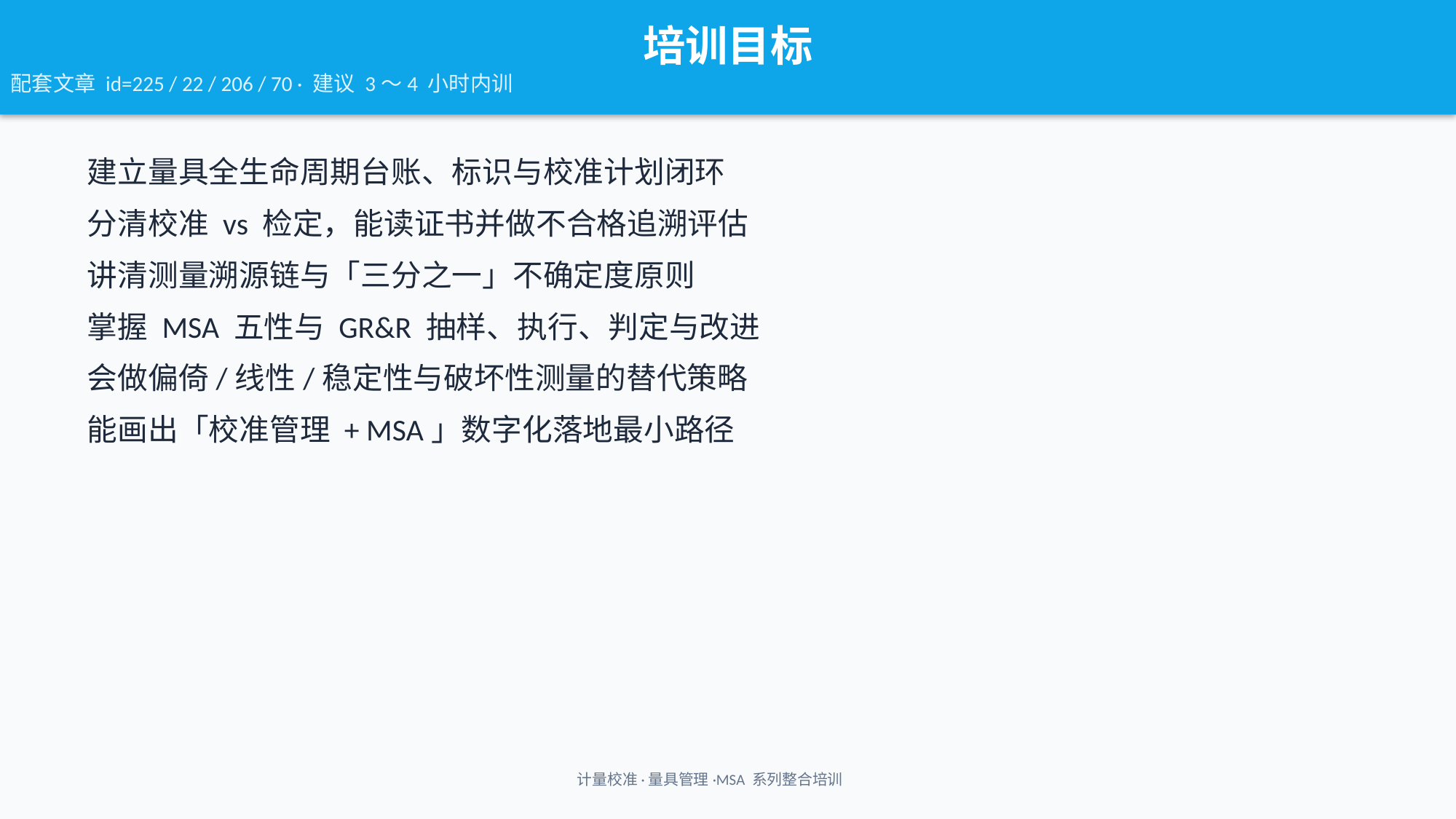

培训目标
配套文章 id=225 / 22 / 206 / 70 · 建议 3～4 小时内训
建立量具全生命周期台账、标识与校准计划闭环
分清校准 vs 检定，能读证书并做不合格追溯评估
讲清测量溯源链与「三分之一」不确定度原则
掌握 MSA 五性与 GR&R 抽样、执行、判定与改进
会做偏倚/线性/稳定性与破坏性测量的替代策略
能画出「校准管理 + MSA」数字化落地最小路径
计量校准·量具管理·MSA 系列整合培训